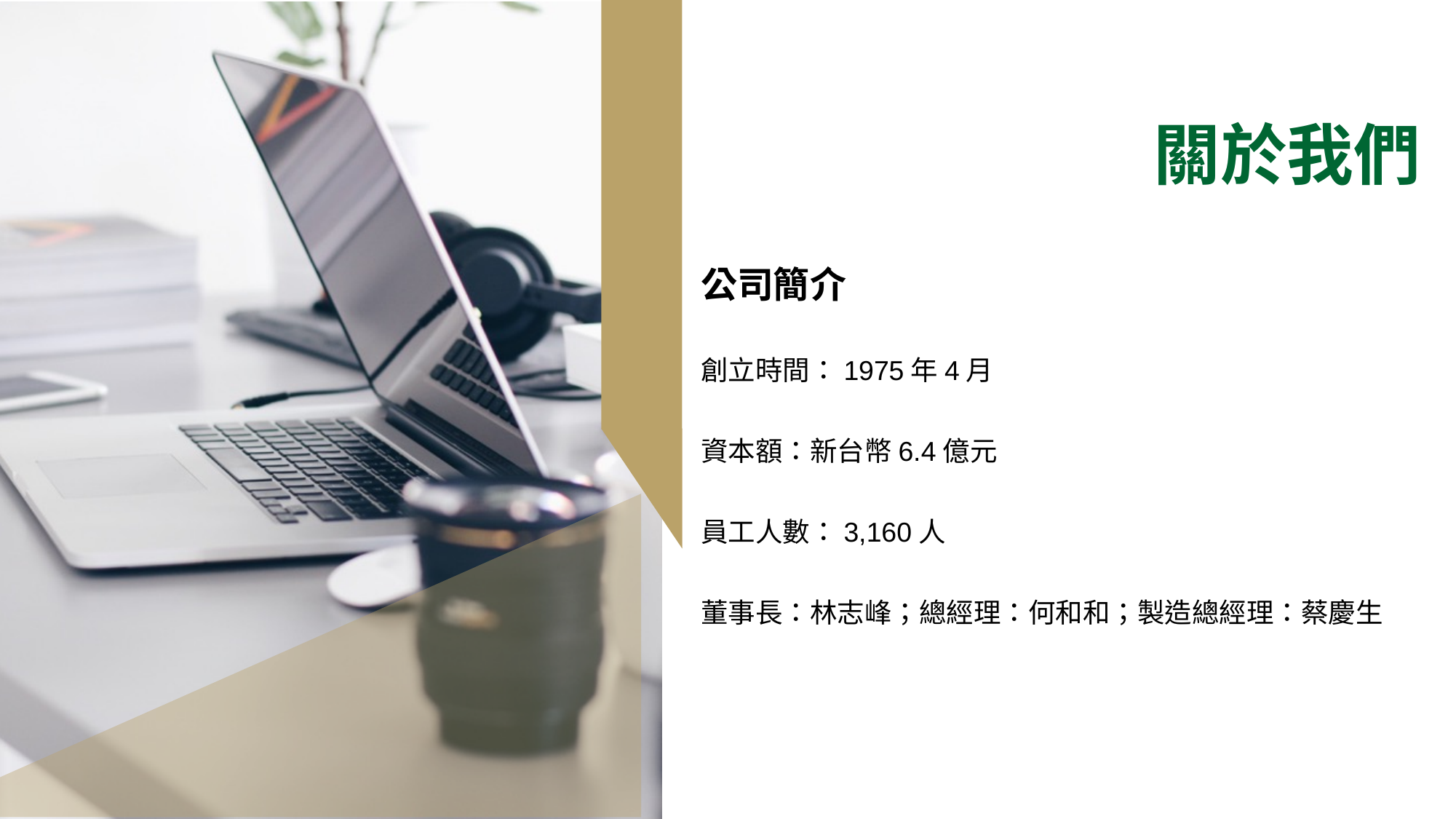

# 關於我們
公司簡介
創立時間：1975年4月
資本額：新台幣6.4億元
員工人數：3,160人
董事長：林志峰；總經理：何和和；製造總經理：蔡慶生